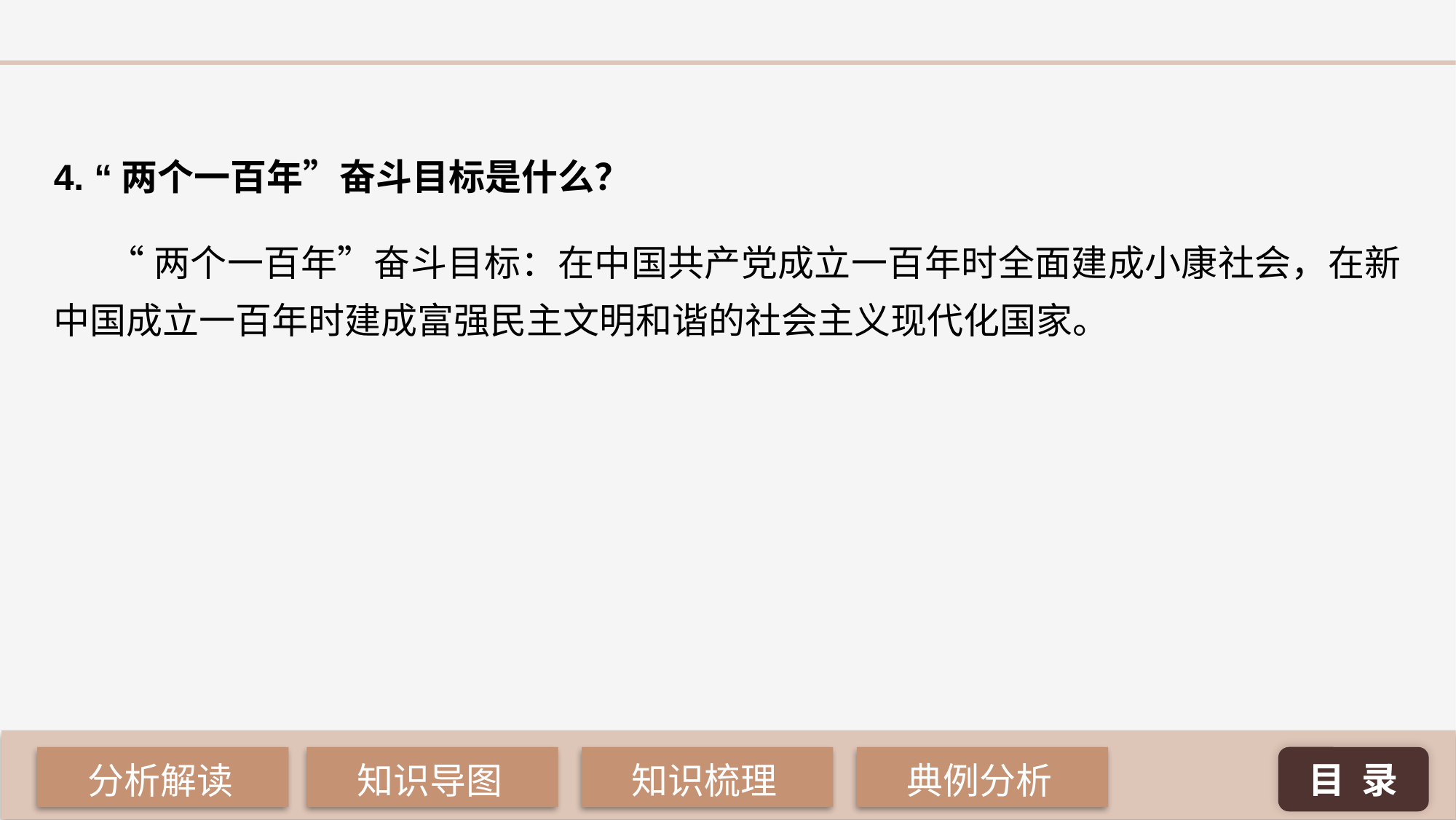

4. “两个一百年”奋斗目标是什么？
“两个一百年”奋斗目标：在中国共产党成立一百年时全面建成小康社会，在新中国成立一百年时建成富强民主文明和谐的社会主义现代化国家。